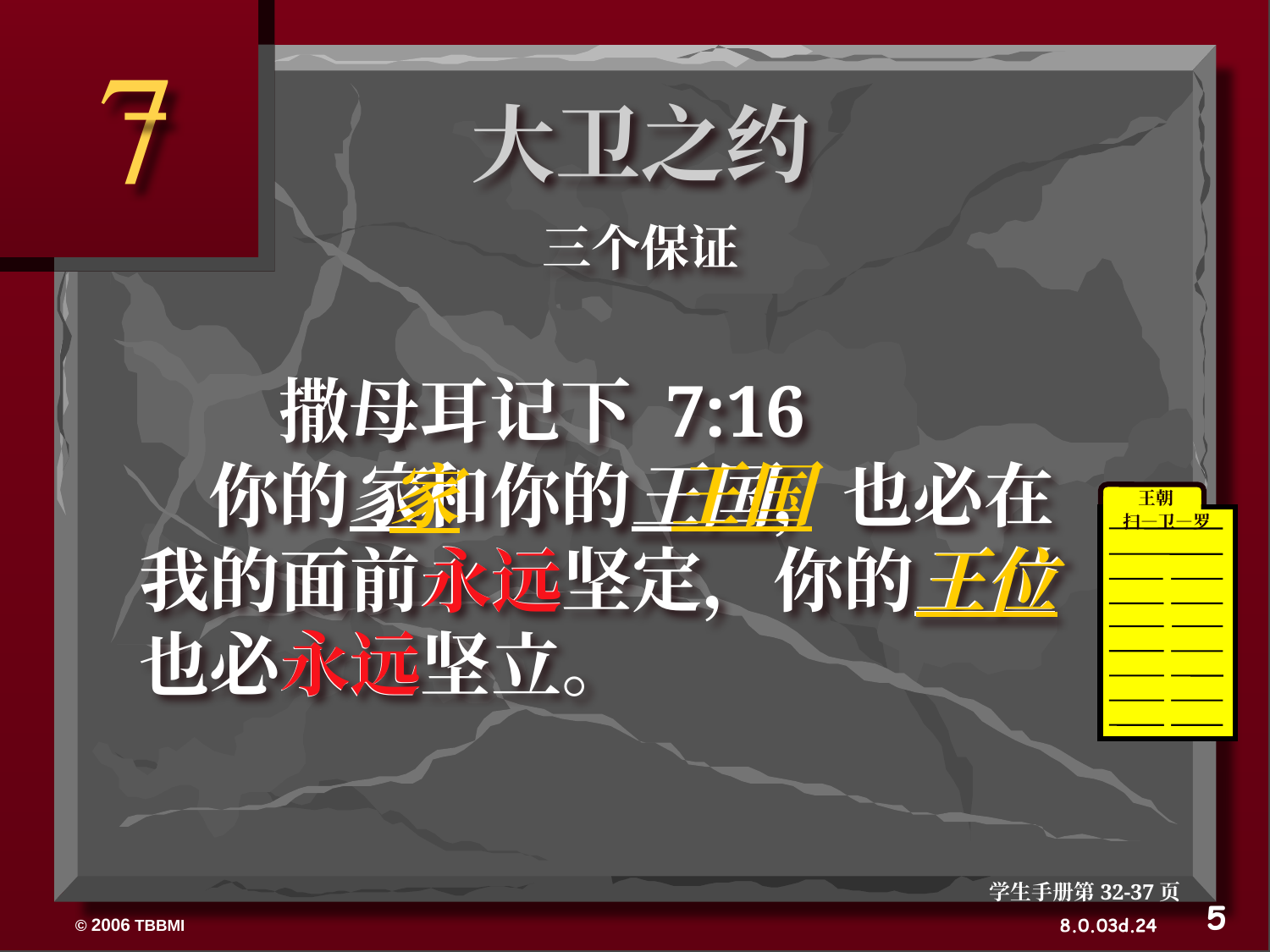

7

大卫之约
三个保证

       撒母耳记下 7:16
   你的家和你的王国，也必在我的面前永远坚定，你的王位也必永远坚立。
王国
家
   王朝

扫—卫—罗
永远
王位
永远
学生手册第32-37页
5
24